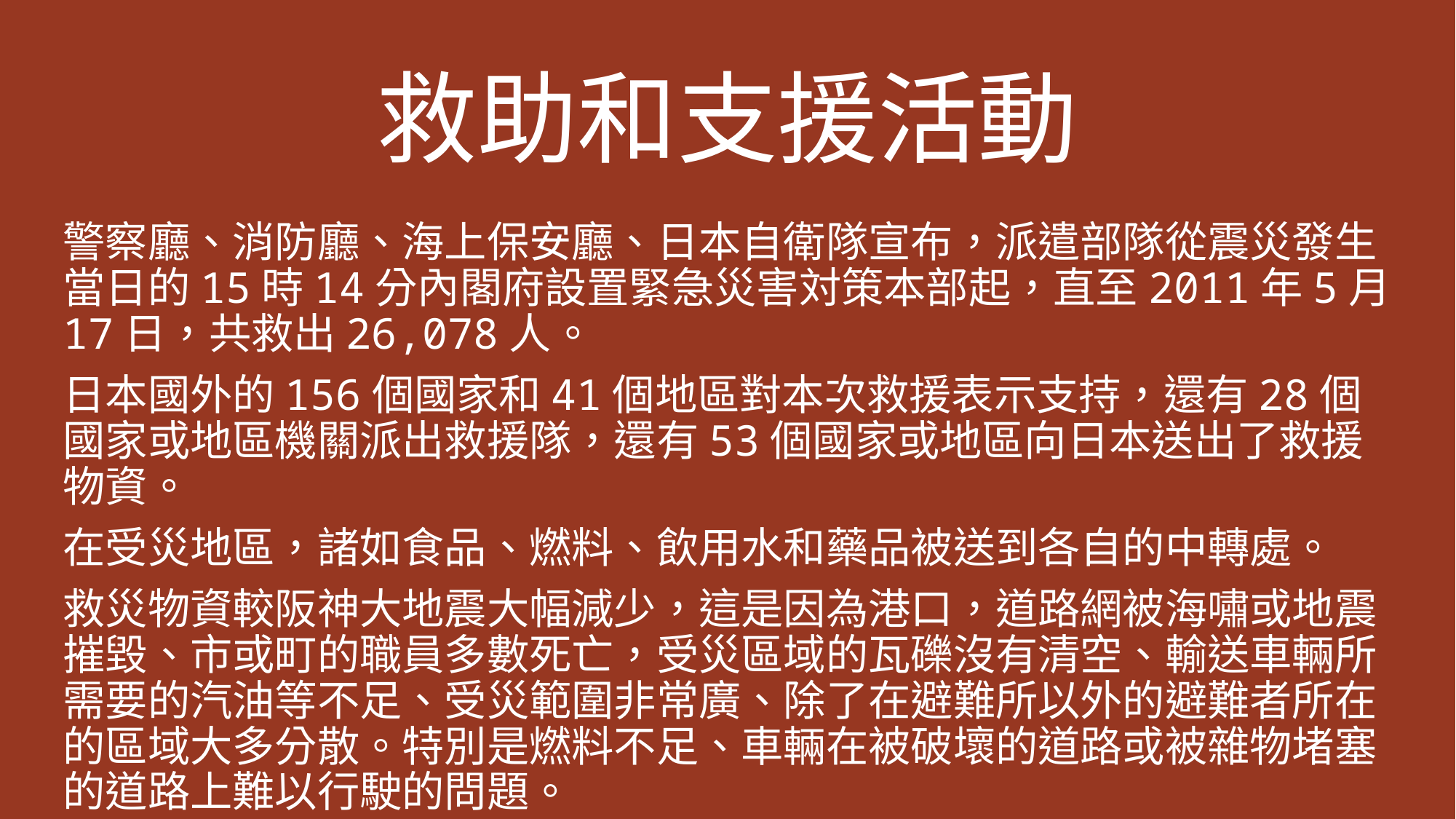

# 救助和支援活動
警察廳、消防廳、海上保安廳、日本自衛隊宣布，派遣部隊從震災發生當日的15時14分內閣府設置緊急災害対策本部起，直至2011年5月17日，共救出26,078人。
日本國外的156個國家和41個地區對本次救援表示支持，還有28個國家或地區機關派出救援隊，還有53個國家或地區向日本送出了救援物資。
在受災地區，諸如食品、燃料、飲用水和藥品被送到各自的中轉處。
救災物資較阪神大地震大幅減少，這是因為港口，道路網被海嘯或地震摧毀、市或町的職員多數死亡，受災區域的瓦礫沒有清空、輸送車輛所需要的汽油等不足、受災範圍非常廣、除了在避難所以外的避難者所在的區域大多分散。特別是燃料不足、車輛在被破壞的道路或被雜物堵塞的道路上難以行駛的問題。